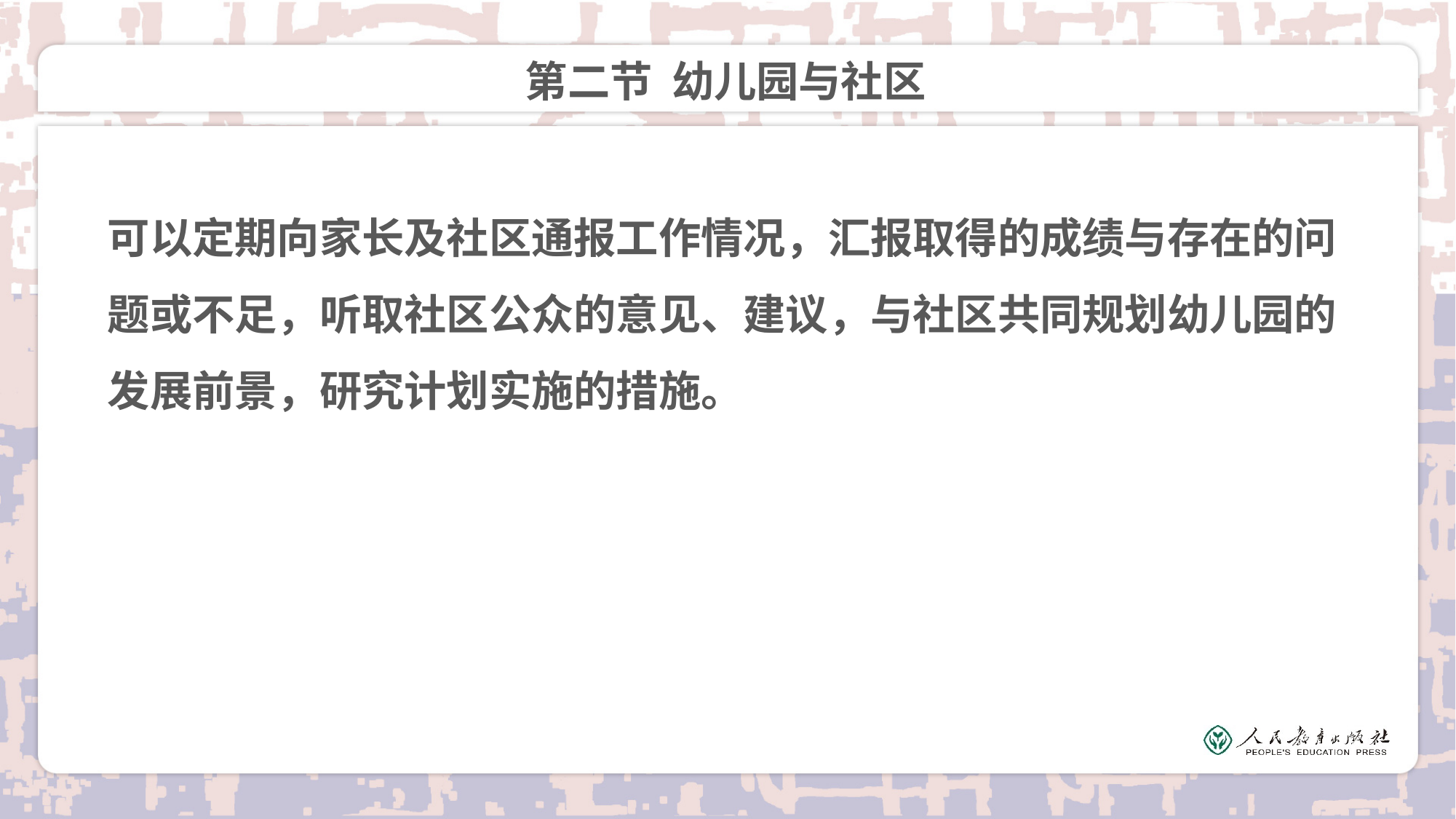

# 第二节  幼儿园与社区
可以定期向家长及社区通报工作情况，汇报取得的成绩与存在的问题或不足，听取社区公众的意见、建议，与社区共同规划幼儿园的发展前景，研究计划实施的措施。